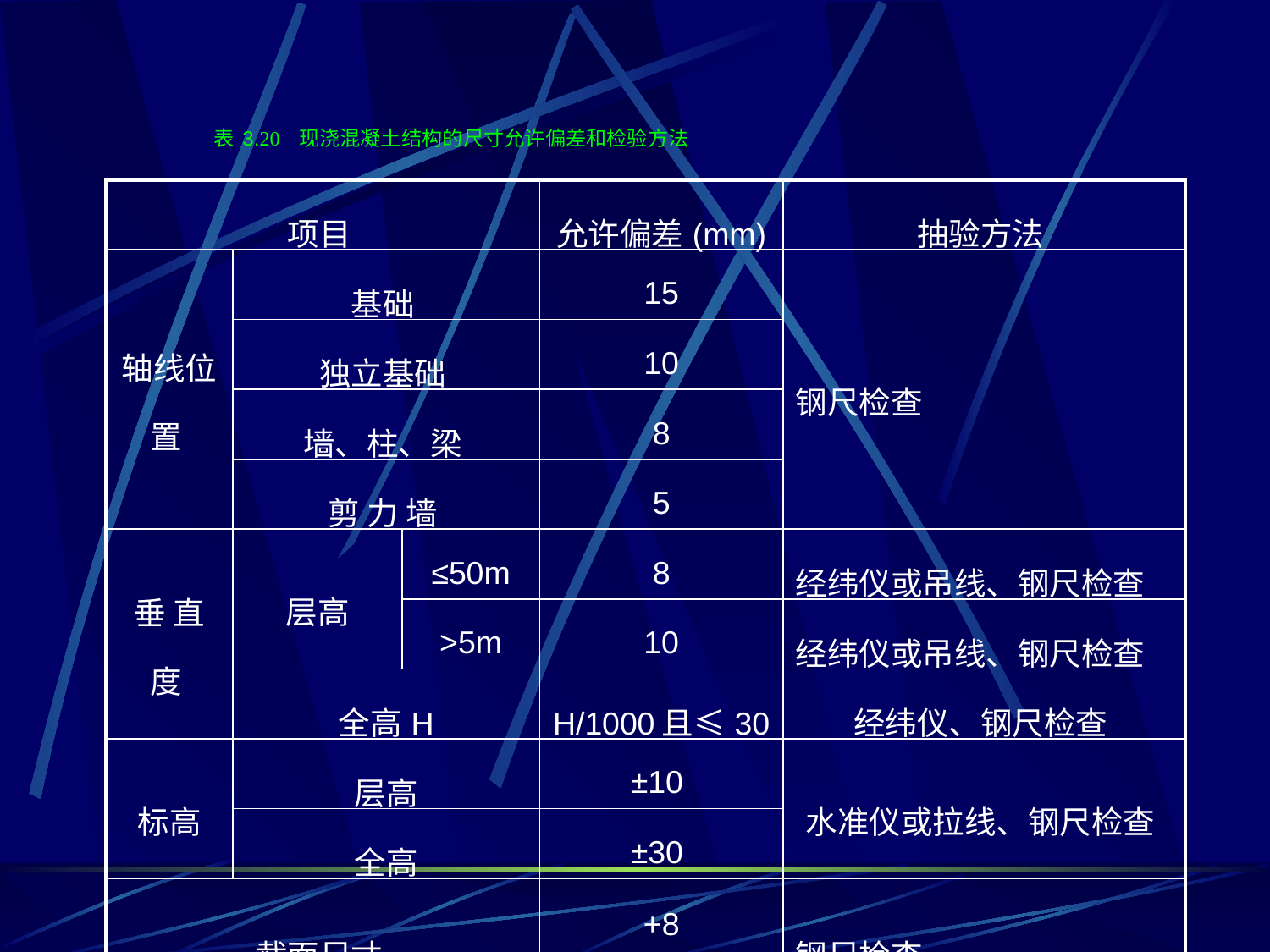

表3.20  现浇混凝土结构的尺寸允许偏差和检验方法
| 项目 |  |  | 允许偏差(mm) | 抽验方法 |
| --- | --- | --- | --- | --- |
| 轴线位置 | 基础 |  | 15 | 钢尺检查 |
|  | 独立基础 |  | 10 |  |
|  | 墙、柱、梁 |  | 8 |  |
|  | 剪 力 墙 |  | 5 |  |
| 垂 直 度 | 层高 | ≤50m | 8 | 经纬仪或吊线、钢尺检查 |
|  |  | >5m | 10 | 经纬仪或吊线、钢尺检查 |
|  | 全高H |  | H/1000且≤30 | 经纬仪、钢尺检查 |
| 标高 | 层高 |  | ±10 | 水准仪或拉线、钢尺检查 |
|  | 全高 |  | ±30 |  |
| 截面尺寸 |  |  | +8 -5 | 钢尺检查 |